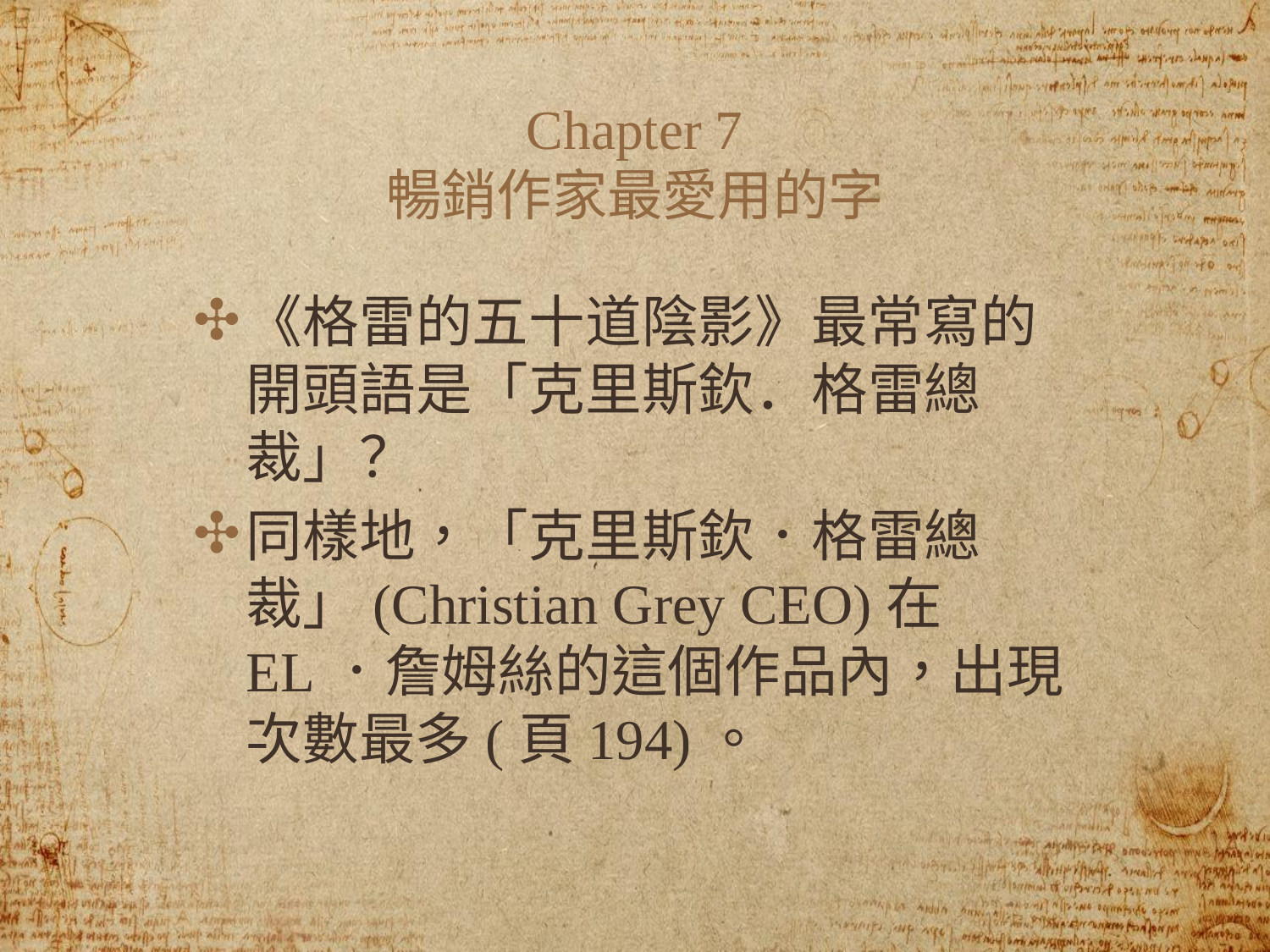

# Chapter 7
暢銷作家最愛用的字
《格雷的五十道陰影》最常寫的開頭語是「克里斯欽．格雷總裁」？
同樣地，「克里斯欽．格雷總裁」(Christian Grey CEO)在EL．詹姆絲的這個作品內，出現次數最多(頁194)。